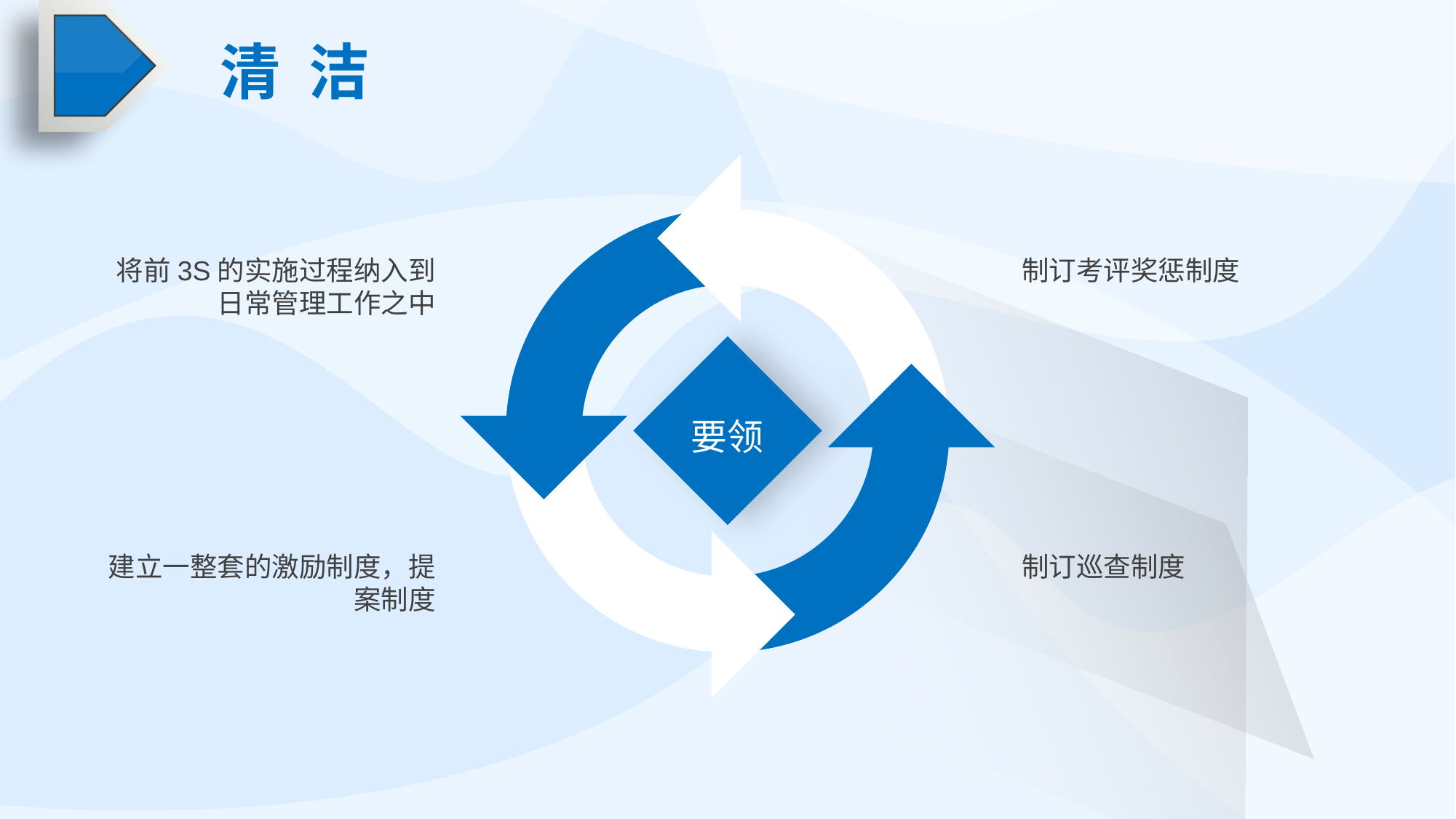

清  洁

将前3S的实施过程纳入到日常管理工作之中
制订考评奖惩制度

要领
建立一整套的激励制度，提案制度
制订巡查制度